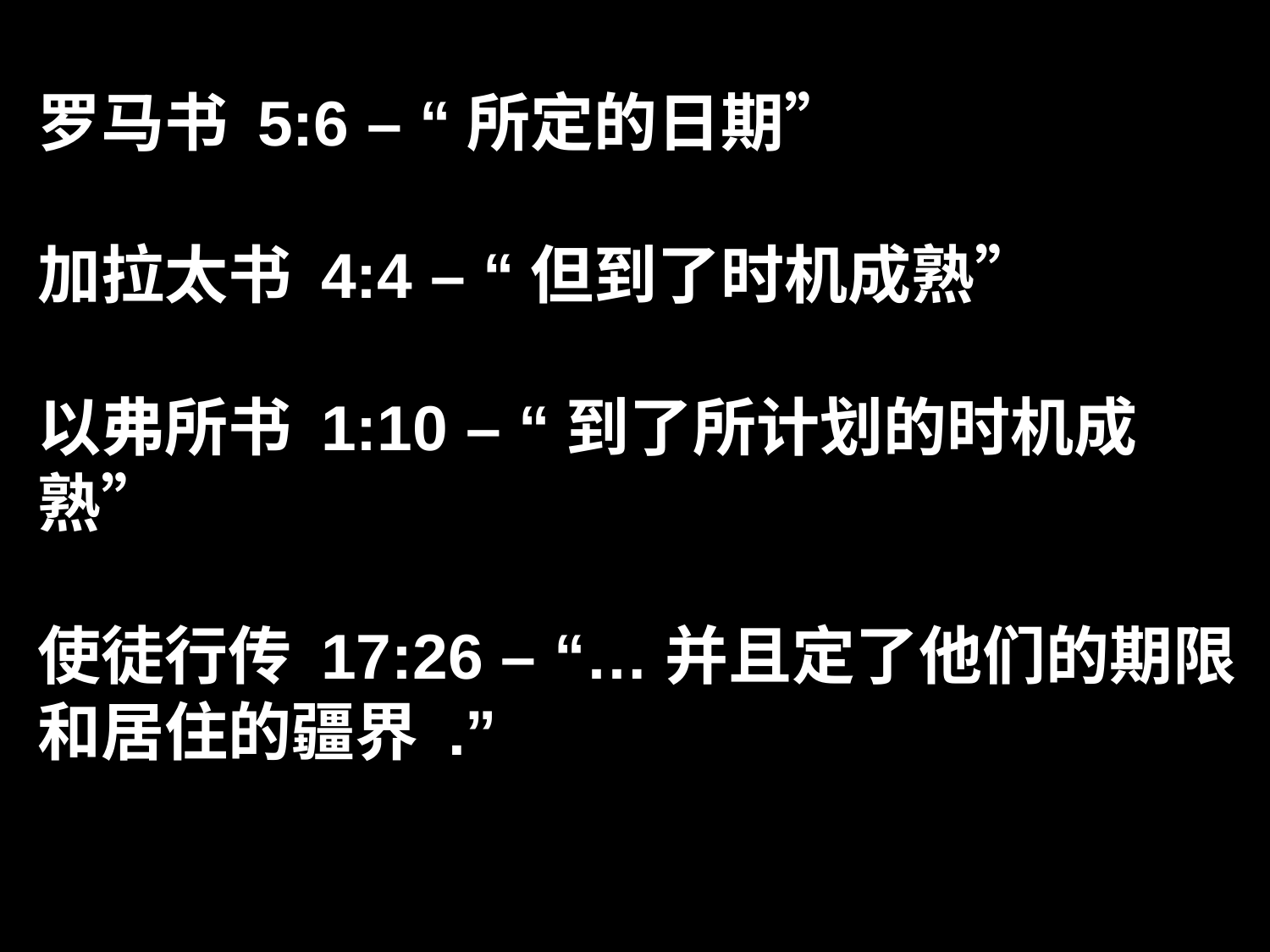

罗马书 5:6 – “所定的日期”

加拉太书 4:4 – “但到了时机成熟”

以弗所书 1:10 – “到了所计划的时机成熟”

使徒行传 17:26 – “…并且定了他们的期限和居住的疆界 .”